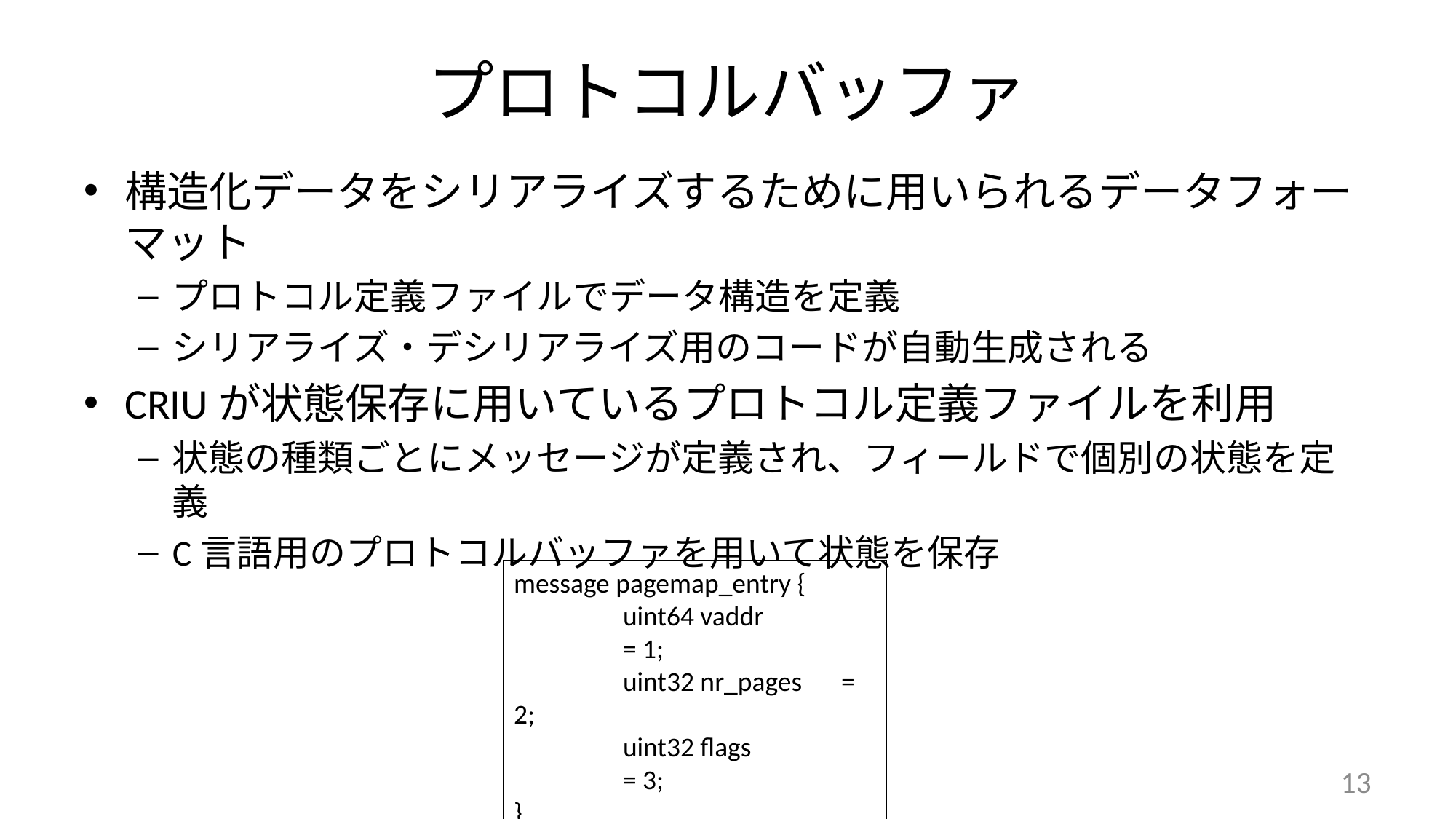

# プロトコルバッファ
構造化データをシリアライズするために用いられるデータフォーマット
プロトコル定義ファイルでデータ構造を定義
シリアライズ・デシリアライズ用のコードが自動生成される
CRIUが状態保存に用いているプロトコル定義ファイルを利用
状態の種類ごとにメッセージが定義され、フィールドで個別の状態を定義
C言語用のプロトコルバッファを用いて状態を保存

message pagemap_entry {
	uint64 vaddr		= 1;
	uint32 nr_pages	= 2;
	uint32 flags		= 3;
}
13